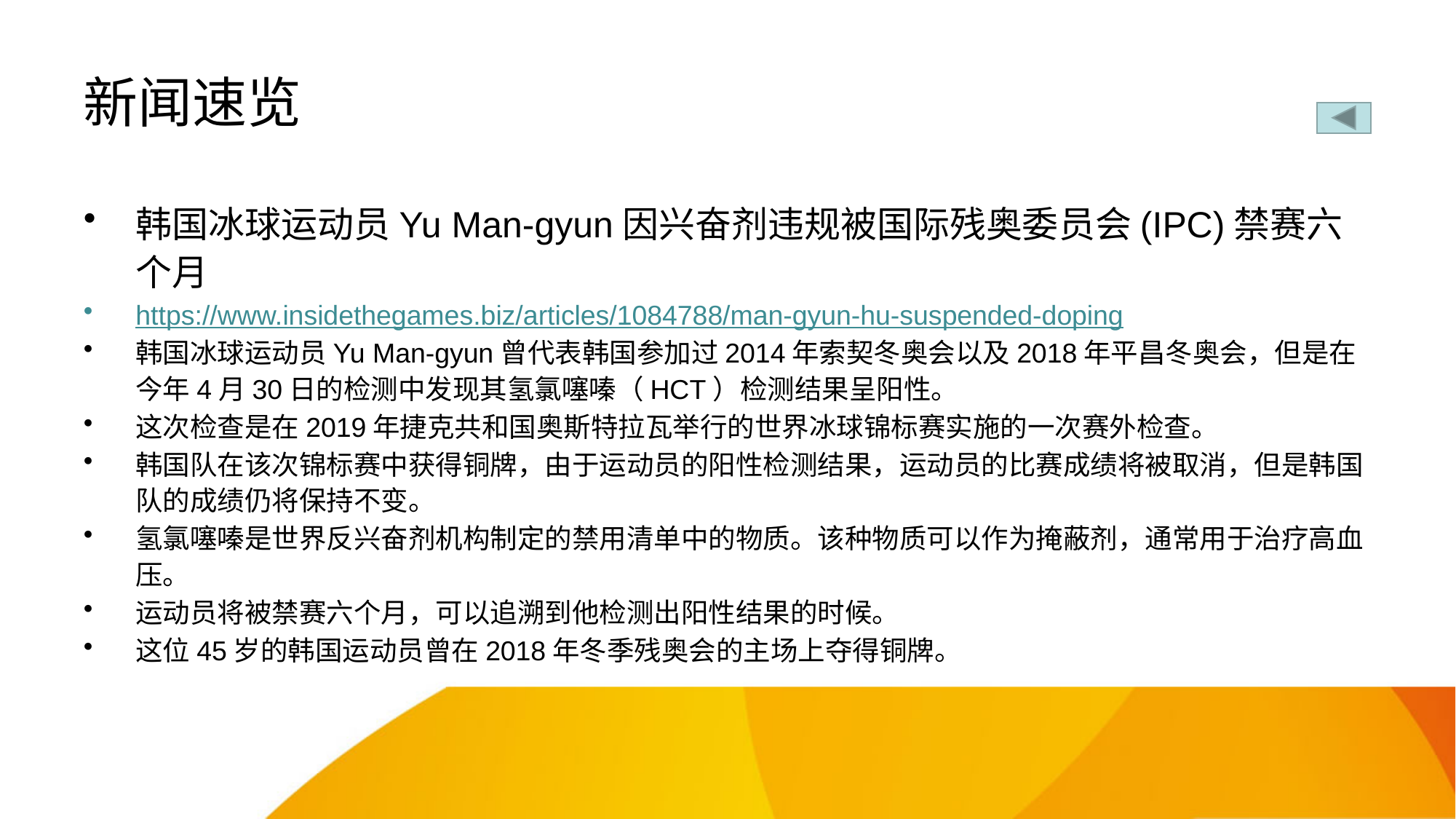

# 新闻速览

韩国冰球运动员Yu Man-gyun因兴奋剂违规被国际残奥委员会(IPC)禁赛六个月
https://www.insidethegames.biz/articles/1084788/man-gyun-hu-suspended-doping
韩国冰球运动员Yu Man-gyun曾代表韩国参加过2014年索契冬奥会以及2018年平昌冬奥会，但是在今年4月30日的检测中发现其氢氯噻嗪（HCT）检测结果呈阳性。
这次检查是在2019年捷克共和国奥斯特拉瓦举行的世界冰球锦标赛实施的一次赛外检查。
韩国队在该次锦标赛中获得铜牌，由于运动员的阳性检测结果，运动员的比赛成绩将被取消，但是韩国队的成绩仍将保持不变。
氢氯噻嗪是世界反兴奋剂机构制定的禁用清单中的物质。该种物质可以作为掩蔽剂，通常用于治疗高血压。
运动员将被禁赛六个月，可以追溯到他检测出阳性结果的时候。
这位45岁的韩国运动员曾在2018年冬季残奥会的主场上夺得铜牌。